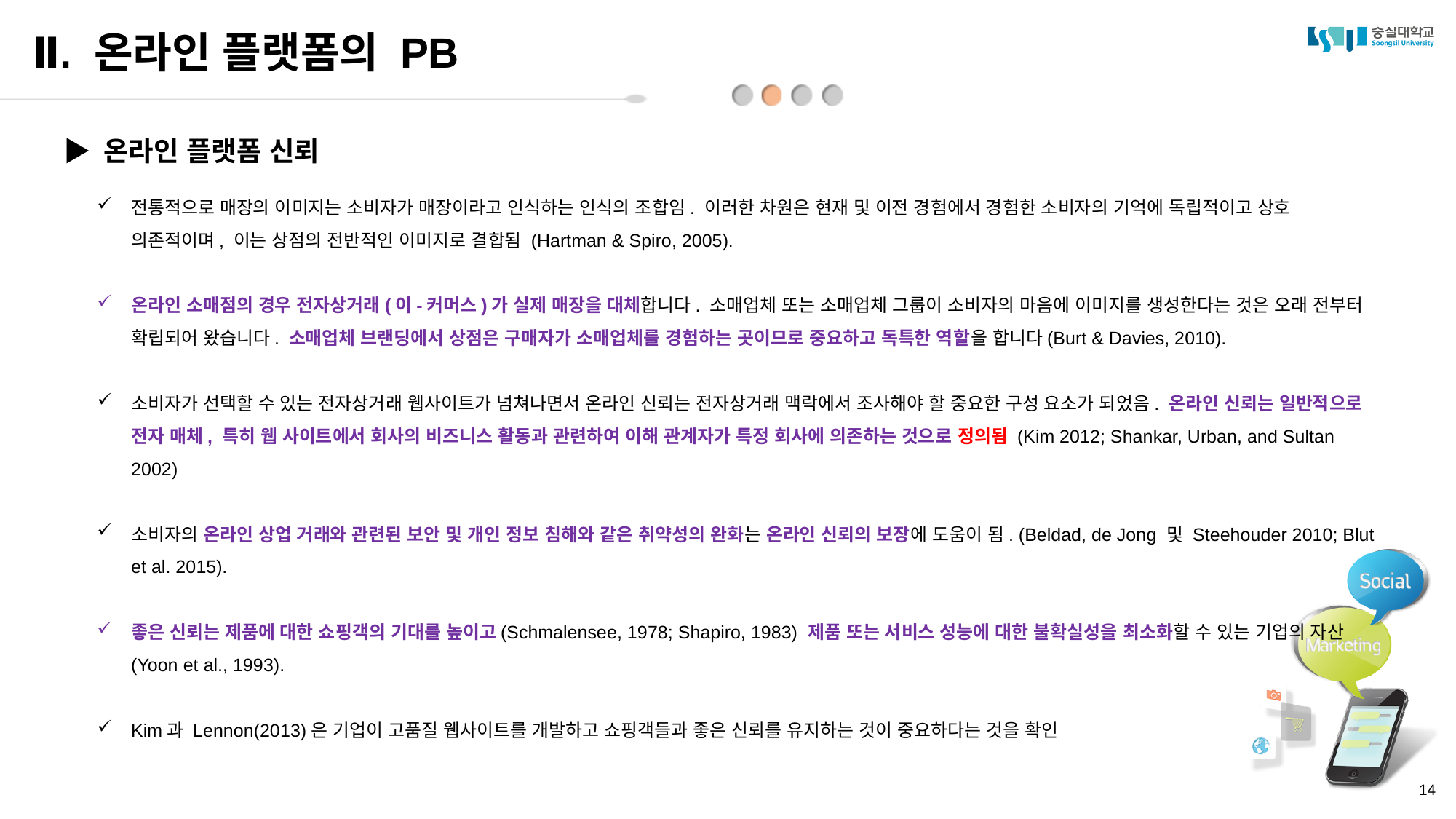

Ⅱ. 온라인 플랫폼의 PB
▶ 온라인 플랫폼 신뢰
전통적으로 매장의 이미지는 소비자가 매장이라고 인식하는 인식의 조합임. 이러한 차원은 현재 및 이전 경험에서 경험한 소비자의 기억에 독립적이고 상호 의존적이며, 이는 상점의 전반적인 이미지로 결합됨 (Hartman & Spiro, 2005).

온라인 소매점의 경우 전자상거래(이-커머스)가 실제 매장을 대체합니다. 소매업체 또는 소매업체 그룹이 소비자의 마음에 이미지를 생성한다는 것은 오래 전부터 확립되어 왔습니다. 소매업체 브랜딩에서 상점은 구매자가 소매업체를 경험하는 곳이므로 중요하고 독특한 역할을 합니다(Burt & Davies, 2010).

소비자가 선택할 수 있는 전자상거래 웹사이트가 넘쳐나면서 온라인 신뢰는 전자상거래 맥락에서 조사해야 할 중요한 구성 요소가 되었음. 온라인 신뢰는 일반적으로 전자 매체, 특히 웹 사이트에서 회사의 비즈니스 활동과 관련하여 이해 관계자가 특정 회사에 의존하는 것으로 정의됨 (Kim 2012; Shankar, Urban, and Sultan 2002)

소비자의 온라인 상업 거래와 관련된 보안 및 개인 정보 침해와 같은 취약성의 완화는 온라인 신뢰의 보장에 도움이 됨. (Beldad, de Jong 및 Steehouder 2010; Blut et al. 2015).

좋은 신뢰는 제품에 대한 쇼핑객의 기대를 높이고(Schmalensee, 1978; Shapiro, 1983) 제품 또는 서비스 성능에 대한 불확실성을 최소화할 수 있는 기업의 자산(Yoon et al., 1993).

Kim과 Lennon(2013)은 기업이 고품질 웹사이트를 개발하고 쇼핑객들과 좋은 신뢰를 유지하는 것이 중요하다는 것을 확인
14